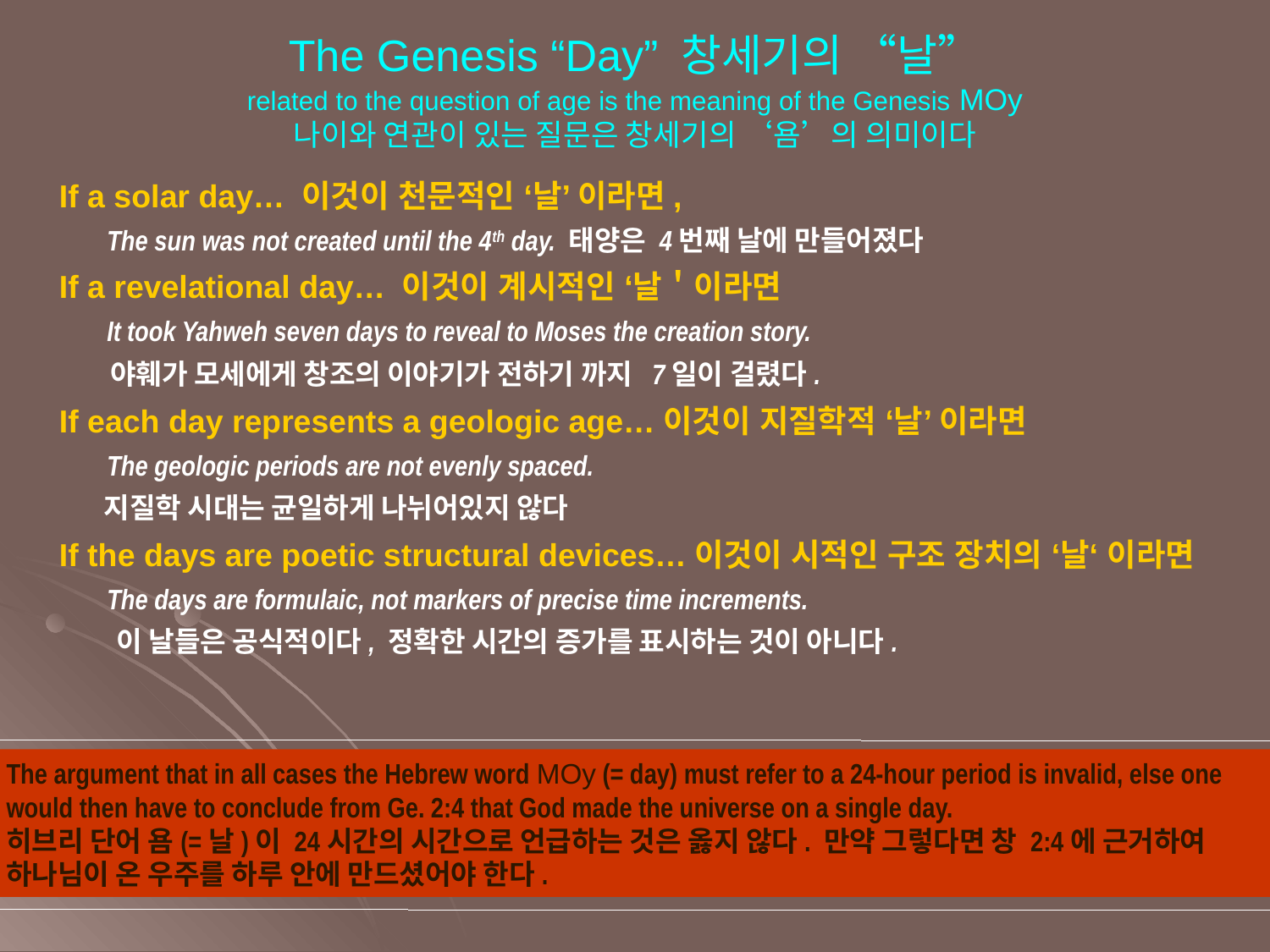

The Genesis “Day” 창세기의 “날”
related to the question of age is the meaning of the Genesis MOy
나이와 연관이 있는 질문은 창세기의 ‘욤’의 의미이다
If a solar day… 이것이 천문적인 ‘날’ 이라면,
	The sun was not created until the 4th day. 태양은 4번째 날에 만들어졌다
If a revelational day… 이것이 계시적인 ‘날＇이라면
	It took Yahweh seven days to reveal to Moses the creation story.
       야훼가 모세에게 창조의 이야기가 전하기 까지  7일이 걸렸다.
If each day represents a geologic age…이것이 지질학적 ‘날’ 이라면
	The geologic periods are not evenly spaced.
      지질학 시대는 균일하게 나뉘어있지 않다
If the days are poetic structural devices…이것이 시적인 구조 장치의 ‘날‘ 이라면
	The days are formulaic, not markers of precise time increments.
        이 날들은 공식적이다, 정확한 시간의 증가를 표시하는 것이 아니다.

The argument that in all cases the Hebrew word MOy (= day) must refer to a 24-hour period is invalid, else one would then have to conclude from Ge. 2:4 that God made the universe on a single day.
히브리 단어 욤(=날)이 24시간의 시간으로 언급하는 것은 옳지 않다. 만약 그렇다면 창 2:4에 근거하여 하나님이 온 우주를 하루 안에 만드셨어야 한다.